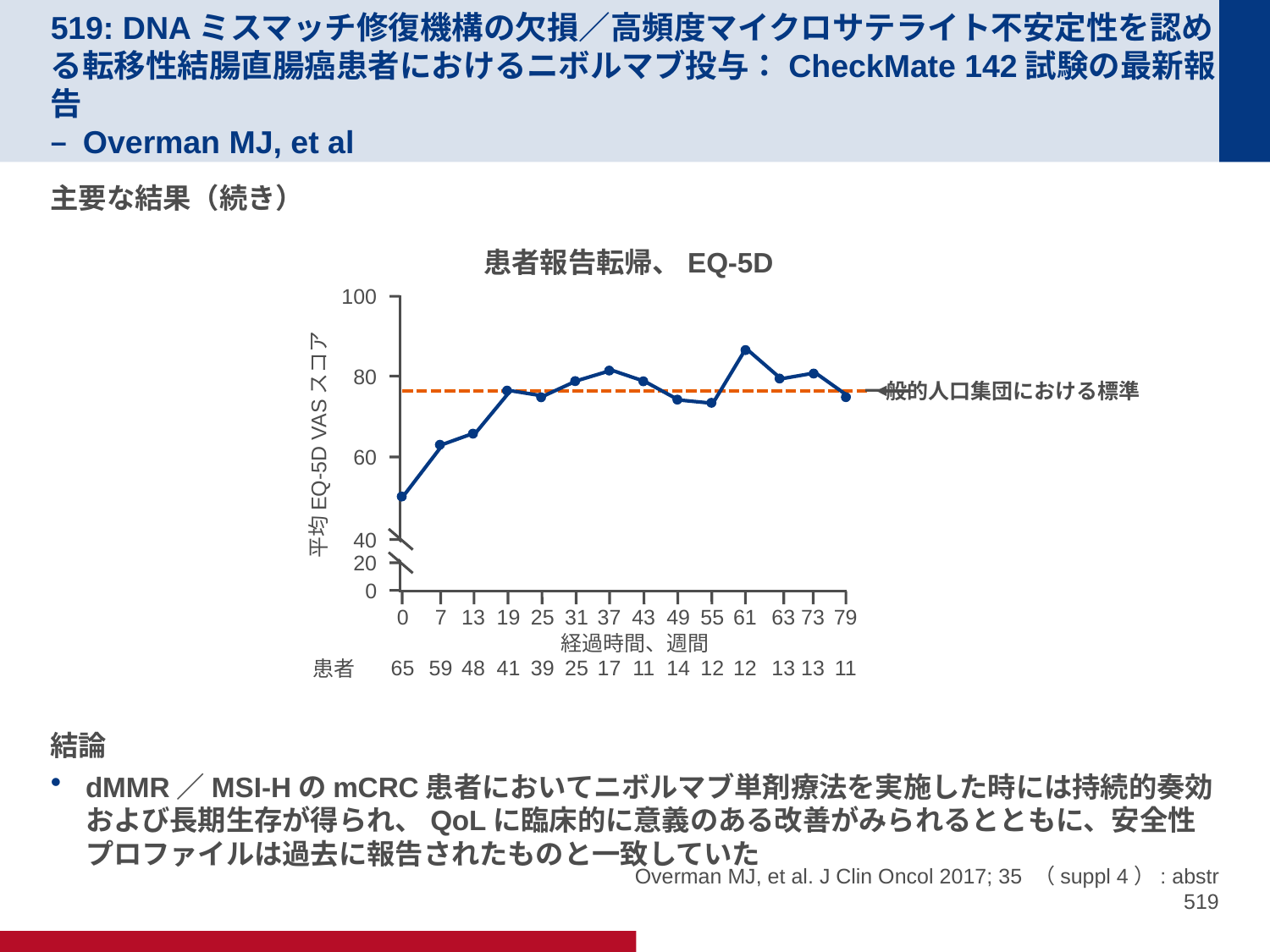

# 519: DNAミスマッチ修復機構の欠損／高頻度マイクロサテライト不安定性を認める転移性結腸直腸癌患者におけるニボルマブ投与：CheckMate 142試験の最新報告 – Overman MJ, et al
主要な結果（続き）

結論
dMMR／MSI-HのmCRC患者においてニボルマブ単剤療法を実施した時には持続的奏効および長期生存が得られ、QoLに臨床的に意義のある改善がみられるとともに、安全性プロファイルは過去に報告されたものと一致していた
患者報告転帰、EQ-5D
100

80

一般的人口集団における標準

平均EQ-5D VASスコア

60

40

20

0

63

13

73

13

79

11

37

17

49

14

55

12

61

12

19

41

25

39

31

25

43

11
0

65
7

59
13

48

経過時間、週間
患者
Overman MJ, et al. J Clin Oncol 2017; 35 （suppl 4）: abstr 519